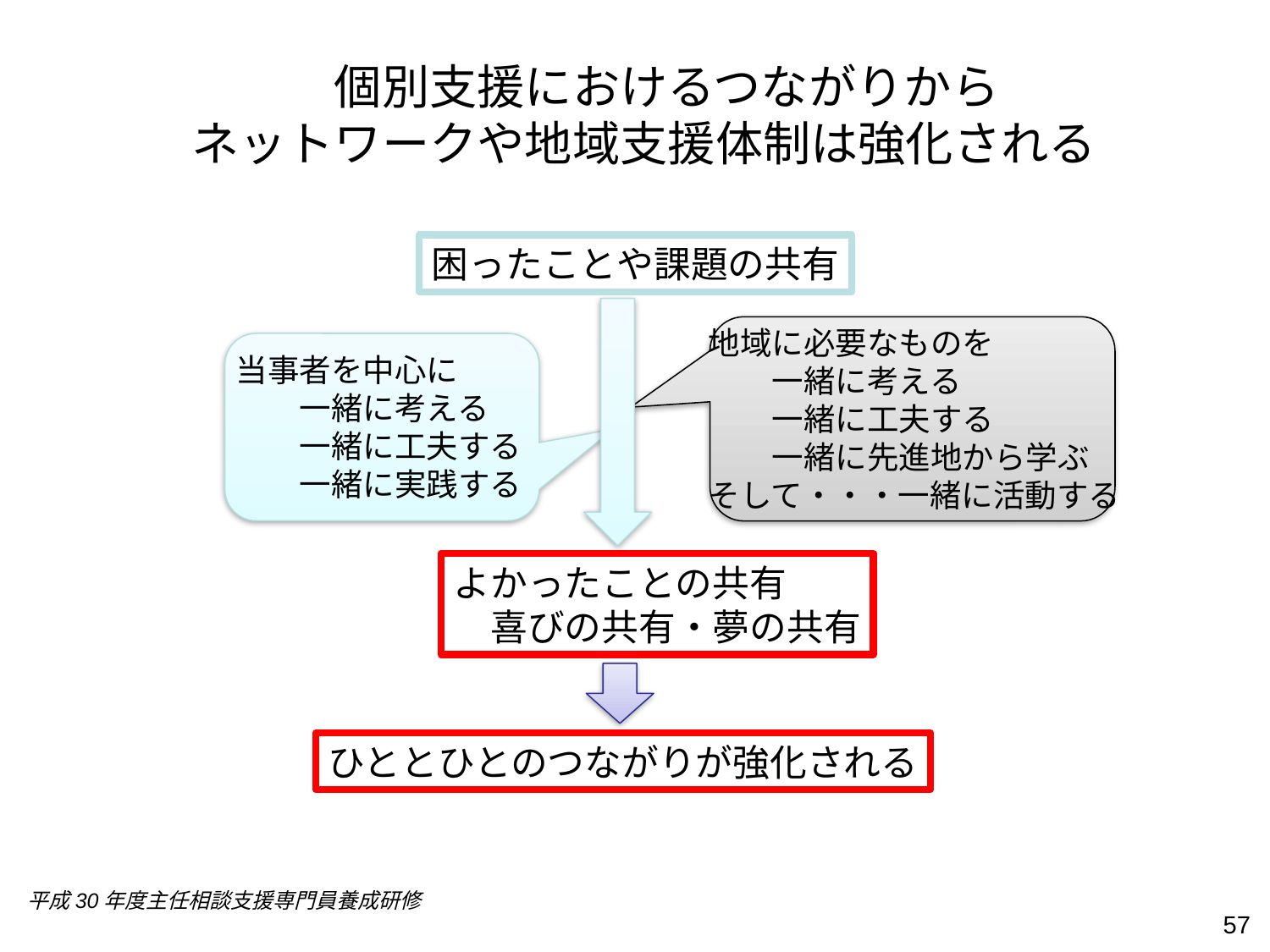

個別支援におけるつながりから
　ネットワークや地域支援体制は強化される
困ったことや課題の共有

地域に必要なものを
　　一緒に考える
　　一緒に工夫する
　　一緒に先進地から学ぶ
そして・・・一緒に活動する

当事者を中心に
　　一緒に考える
　　一緒に工夫する
　　一緒に実践する
よかったことの共有
　喜びの共有・夢の共有

ひととひとのつながりが強化される
平成30年度主任相談支援専門員養成研修
57